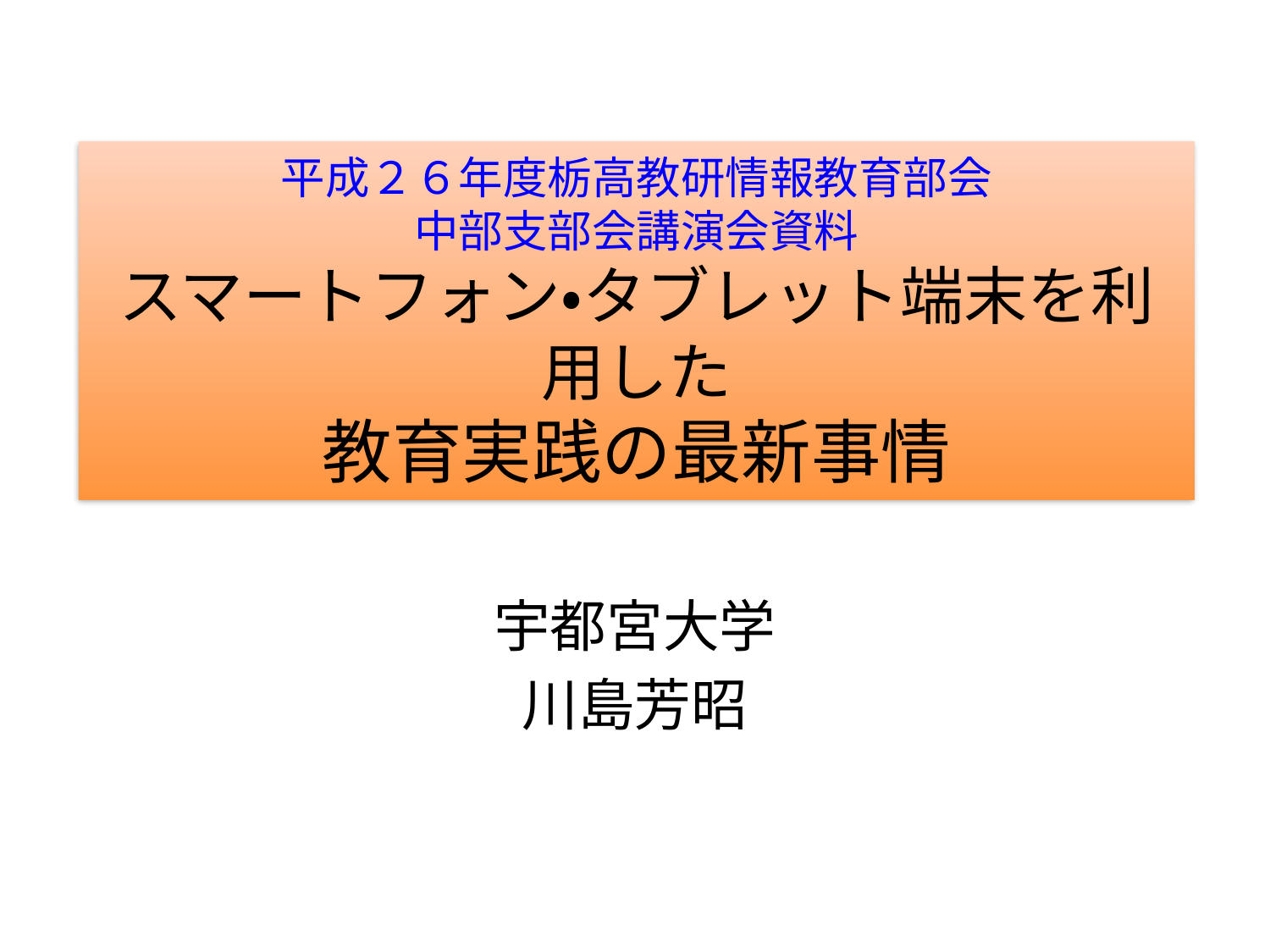

# 平成２６年度栃高教研情報教育部会 中部支部会講演会資料 スマートフォン・タブレット端末を利用した 教育実践の最新事情
宇都宮大学
川島芳昭